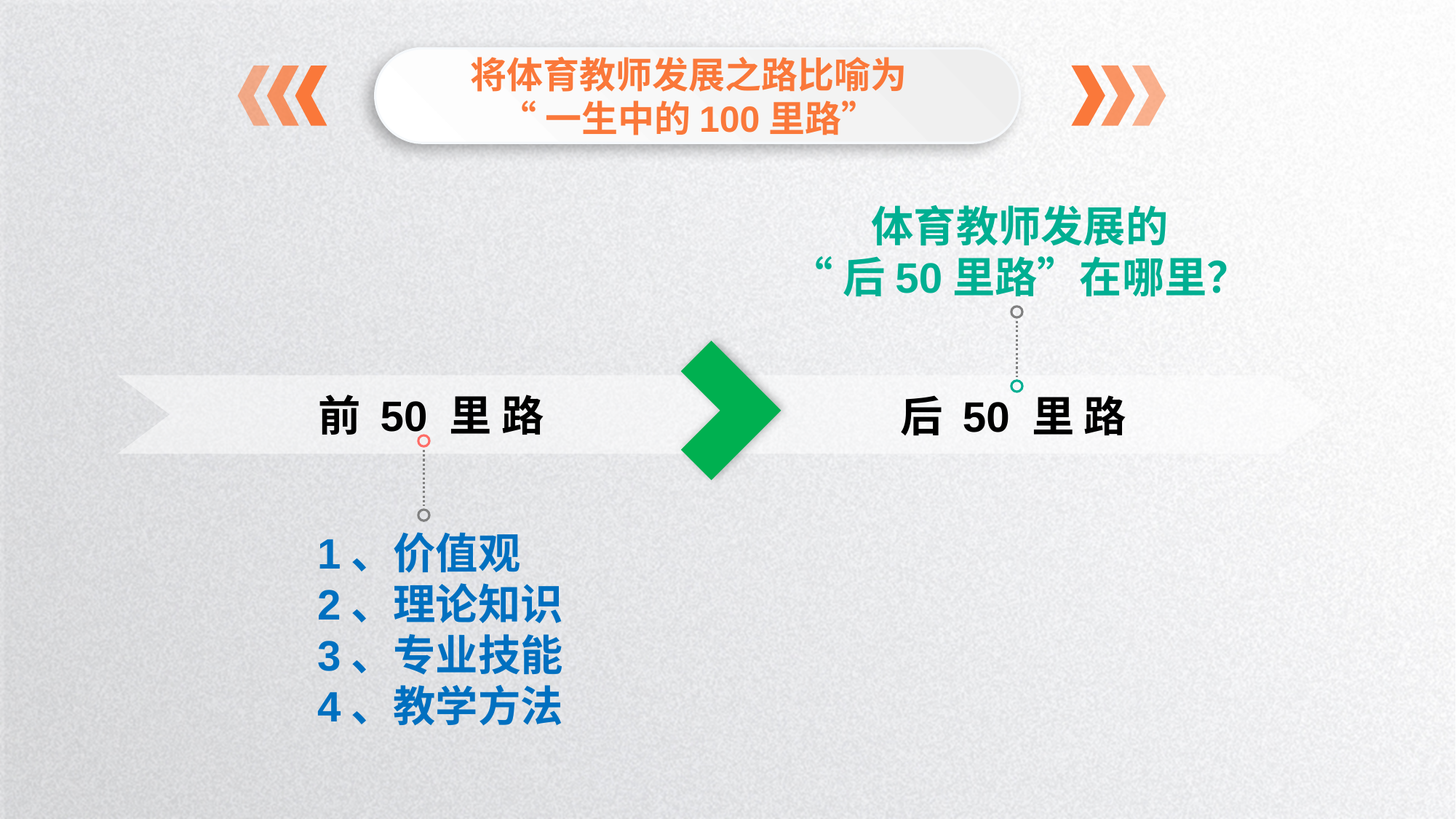

将体育教师发展之路比喻为
“一生中的100里路”

体育教师发展的
“后50里路”在哪里？

前 50 里 路
后 50 里 路

1、价值观
2、理论知识
3、专业技能
4、教学方法